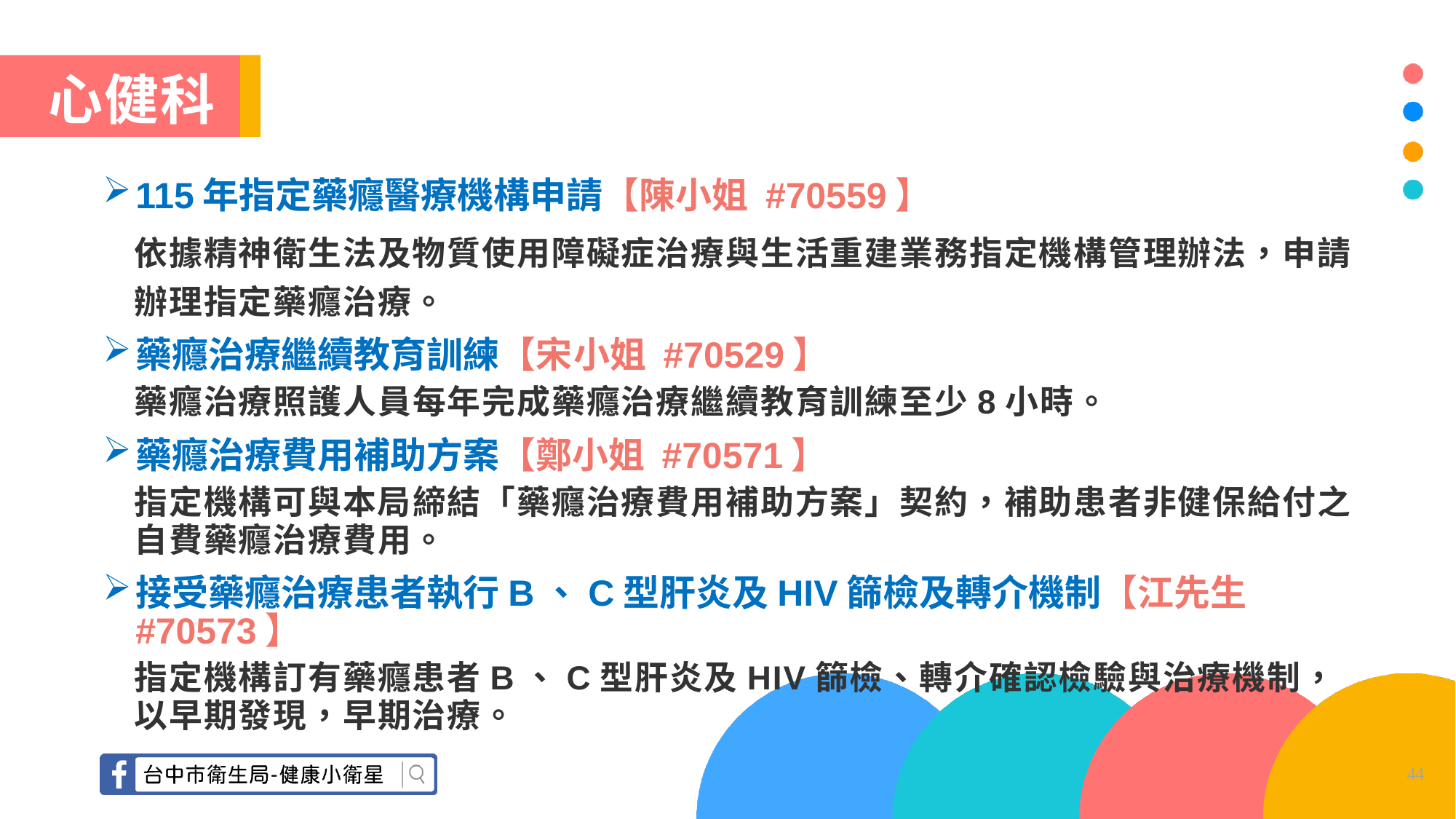

心健科
115年指定藥癮醫療機構申請【陳小姐 #70559】
依據精神衛生法及物質使用障礙症治療與生活重建業務指定機構管理辦法，申請辦理指定藥癮治療。
藥癮治療繼續教育訓練【宋小姐 #70529】
藥癮治療照護人員每年完成藥癮治療繼續教育訓練至少8小時。
藥癮治療費用補助方案【鄭小姐 #70571】
指定機構可與本局締結「藥癮治療費用補助方案」契約，補助患者非健保給付之自費藥癮治療費用。
接受藥癮治療患者執行B、C型肝炎及HIV篩檢及轉介機制【江先生 #70573】
指定機構訂有藥癮患者B、C型肝炎及HIV篩檢、轉介確認檢驗與治療機制，以早期發現，早期治療。
44